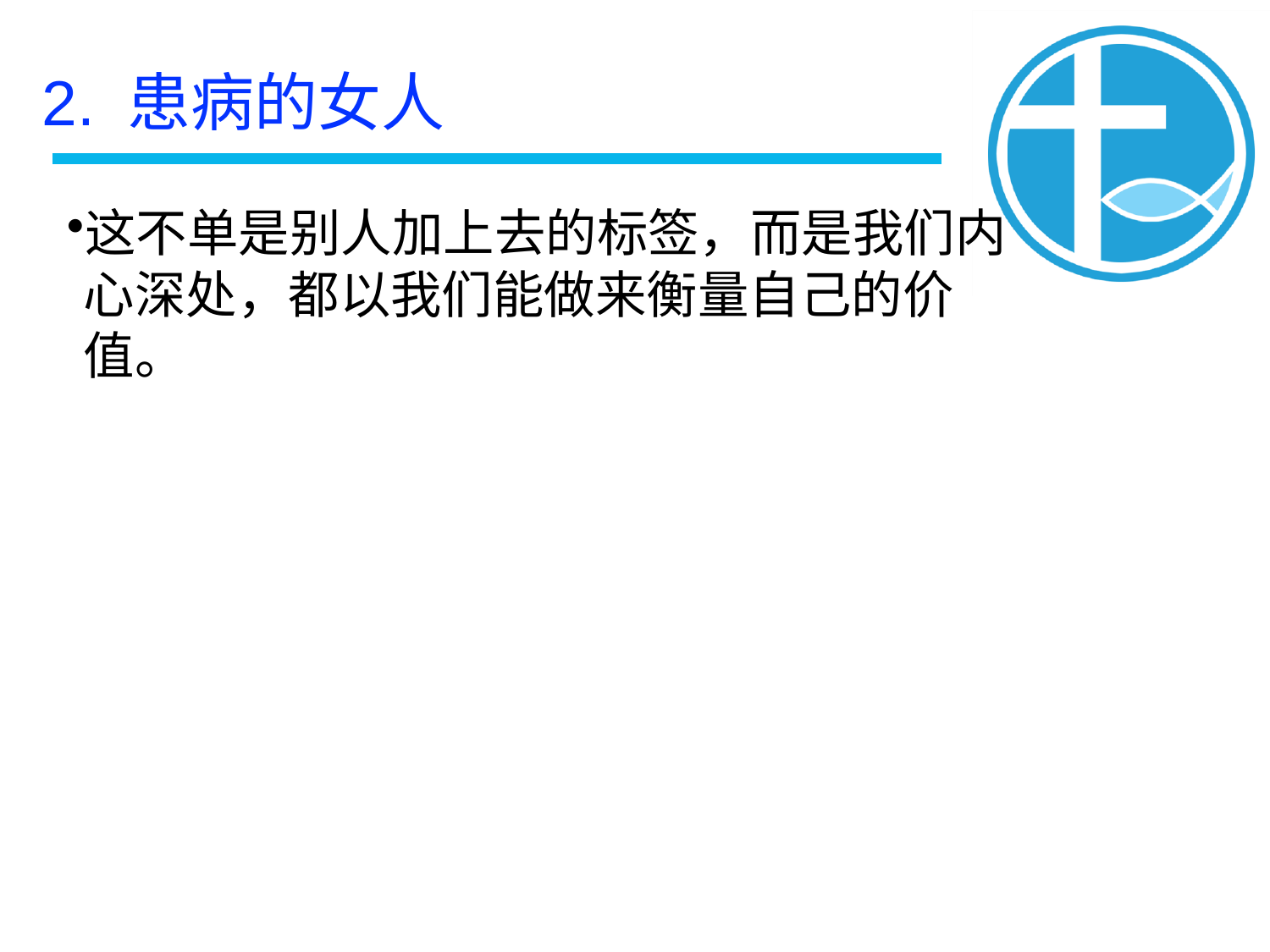

2. 患病的女人
这不单是别人加上去的标签，而是我们内心深处，都以我们能做来衡量自己的价值。